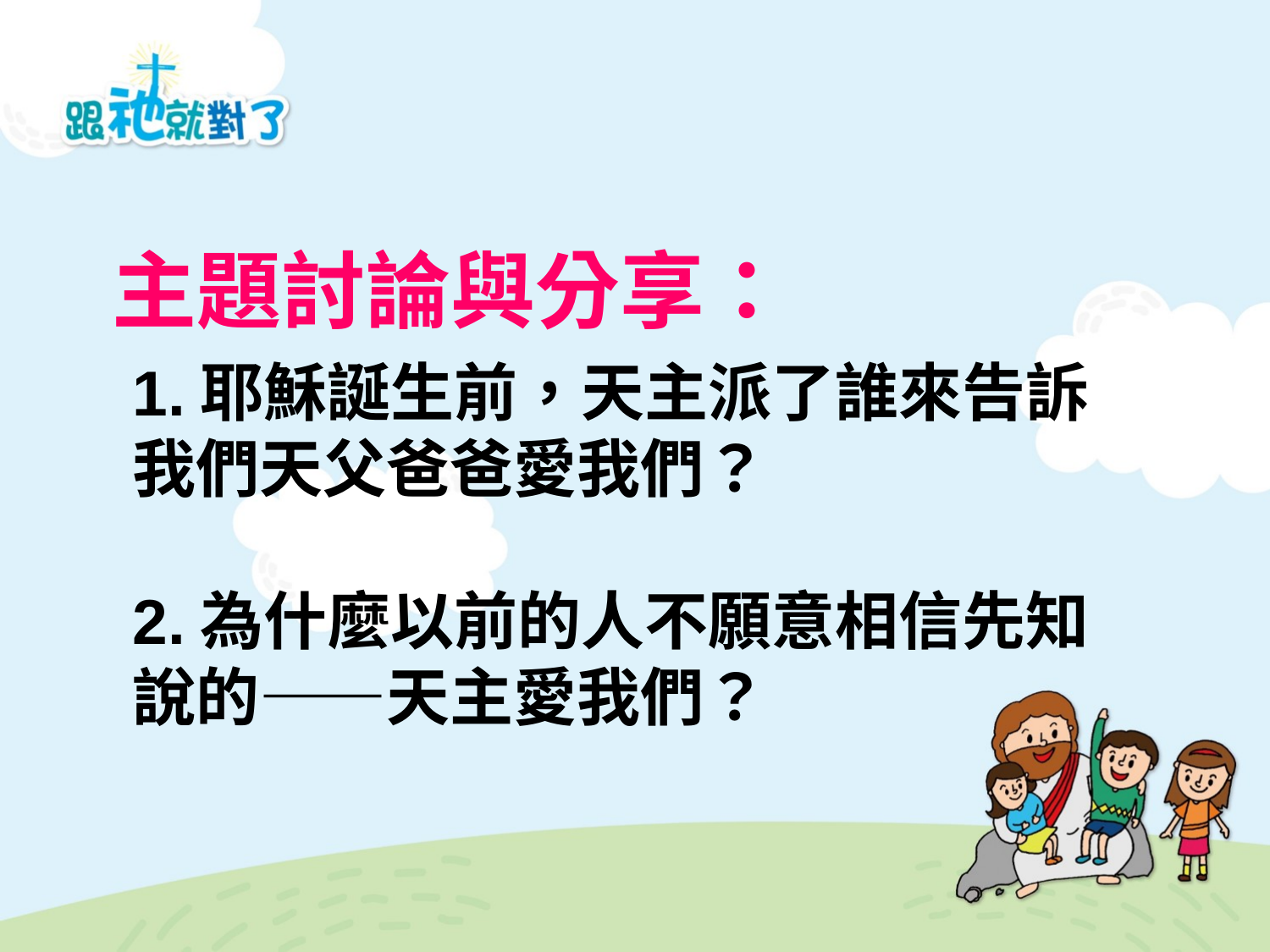

主題討論與分享：
1.耶穌誕生前，天主派了誰來告訴我們天父爸爸愛我們？

2.為什麼以前的人不願意相信先知說的——天主愛我們？